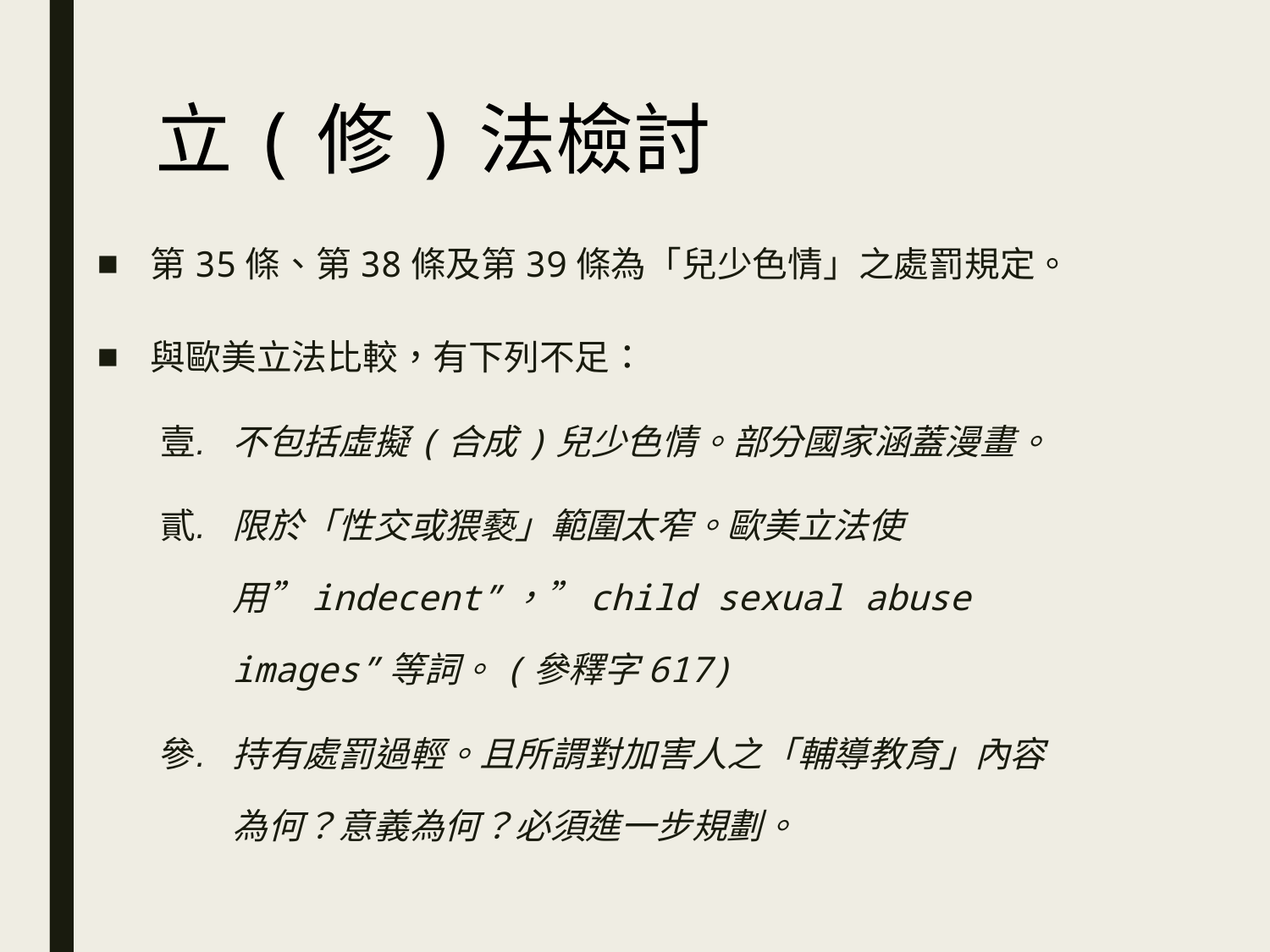

# 立(修)法檢討
第35條、第38條及第39條為「兒少色情」之處罰規定。
與歐美立法比較，有下列不足：
不包括虛擬(合成)兒少色情。部分國家涵蓋漫畫。
限於「性交或猥褻」範圍太窄。歐美立法使用”indecent”，”child sexual abuse images”等詞。(參釋字617)
持有處罰過輕。且所謂對加害人之「輔導教育」內容為何？意義為何？必須進一步規劃。